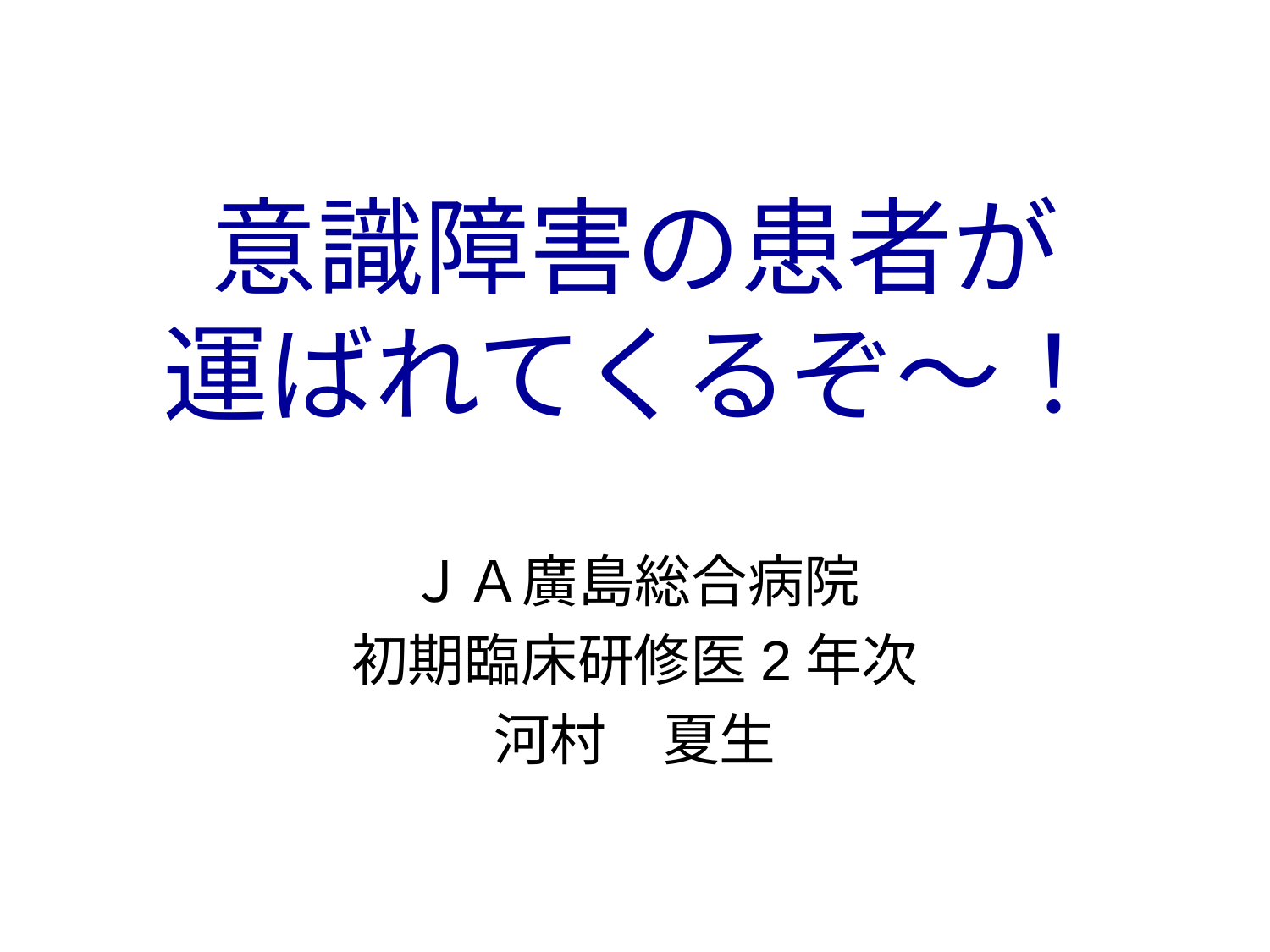

# 意識障害の患者が 運ばれてくるぞ～！
ＪＡ廣島総合病院
初期臨床研修医2年次
河村　夏生